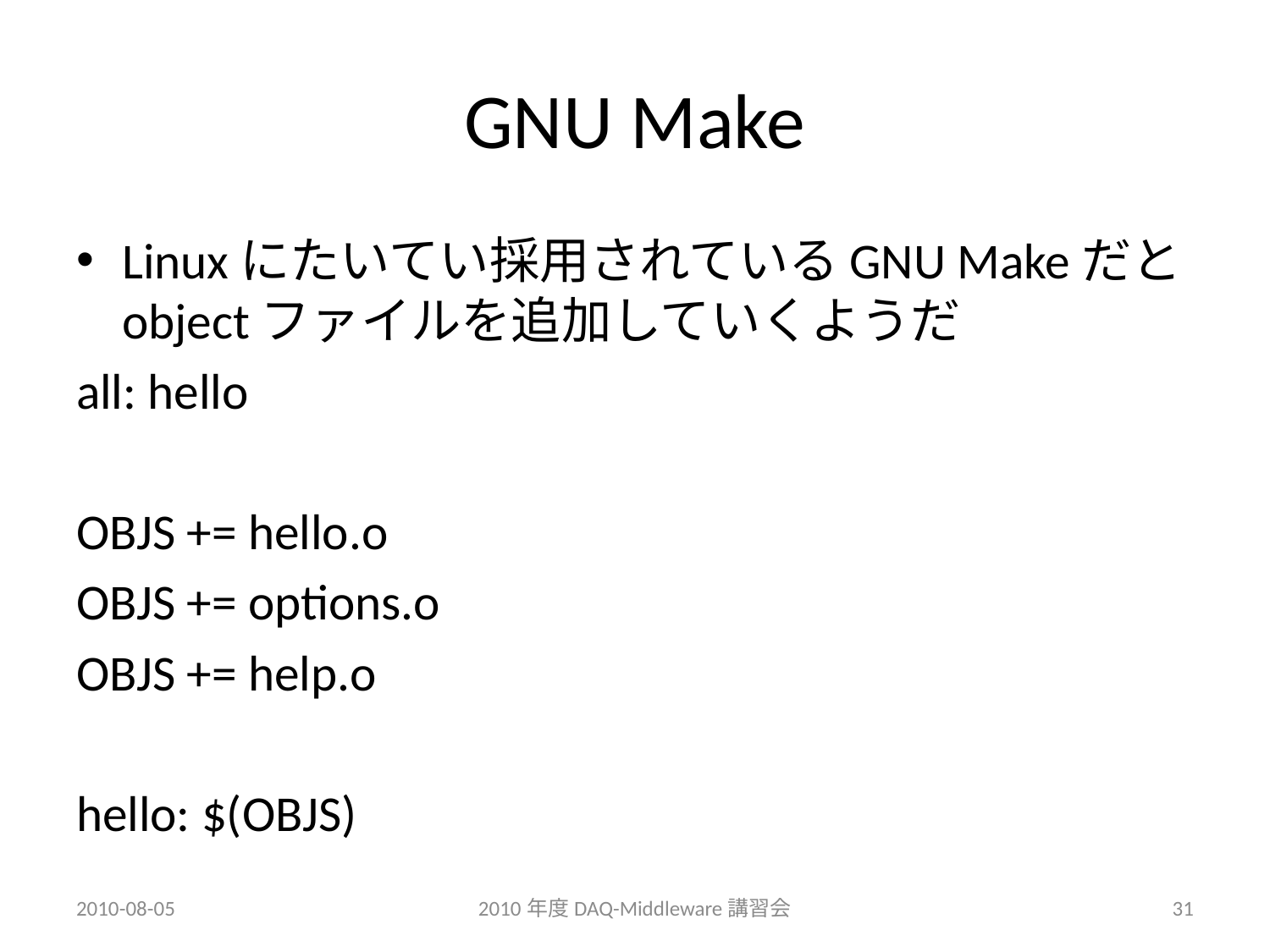

# GNU Make
Linuxにたいてい採用されているGNU Makeだとobjectファイルを追加していくようだ
all: hello

OBJS += hello.o
OBJS += options.o
OBJS += help.o

hello: $(OBJS)
2010-08-05
2010年度DAQ-Middleware講習会
31